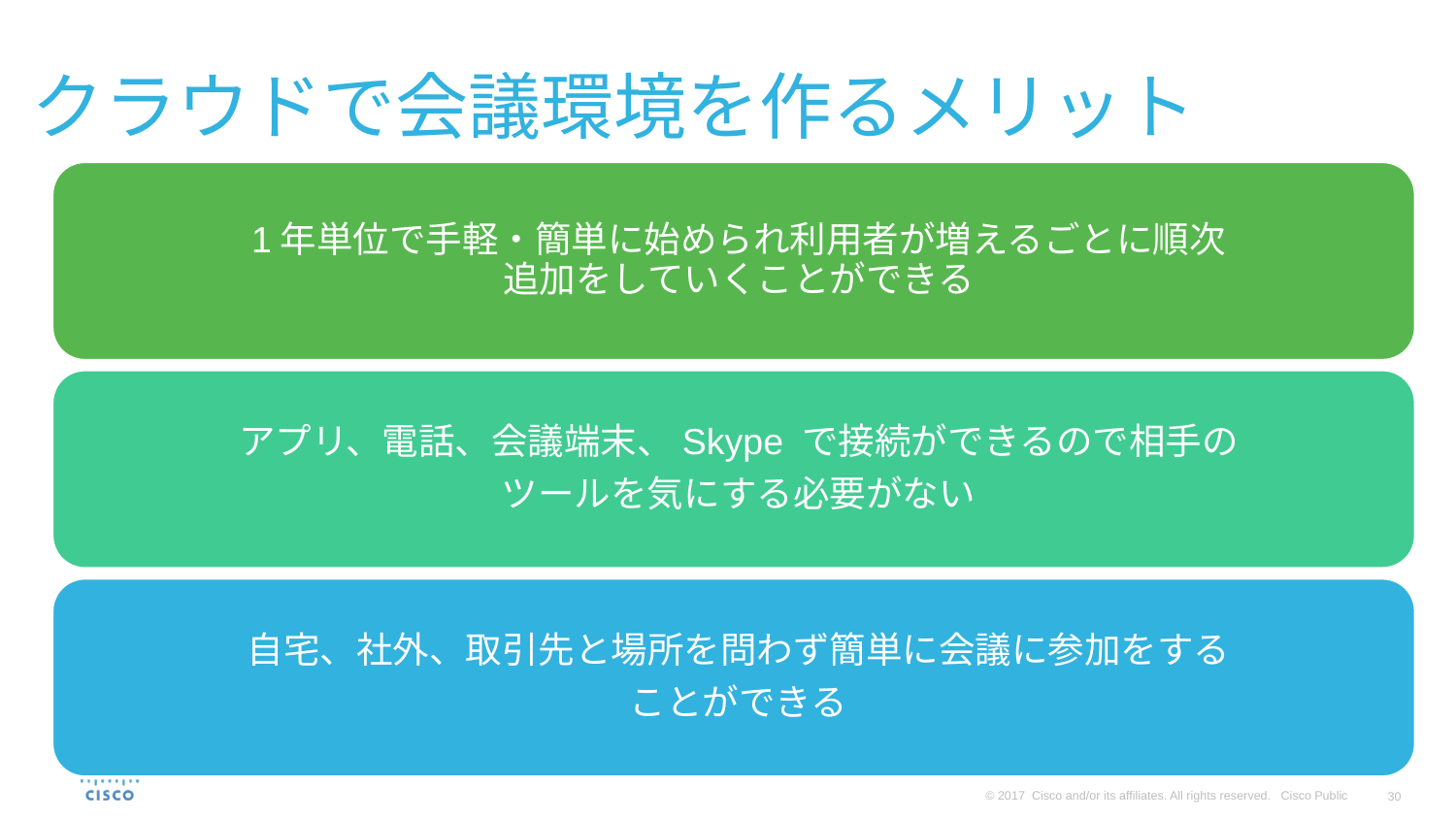

# クラウドで会議環境を作るメリット
1年単位で手軽・簡単に始められ利用者が増えるごとに順次
追加をしていくことができる
アプリ、電話、会議端末、Skype で接続ができるので相手の
ツールを気にする必要がない
自宅、社外、取引先と場所を問わず簡単に会議に参加をする
ことができる